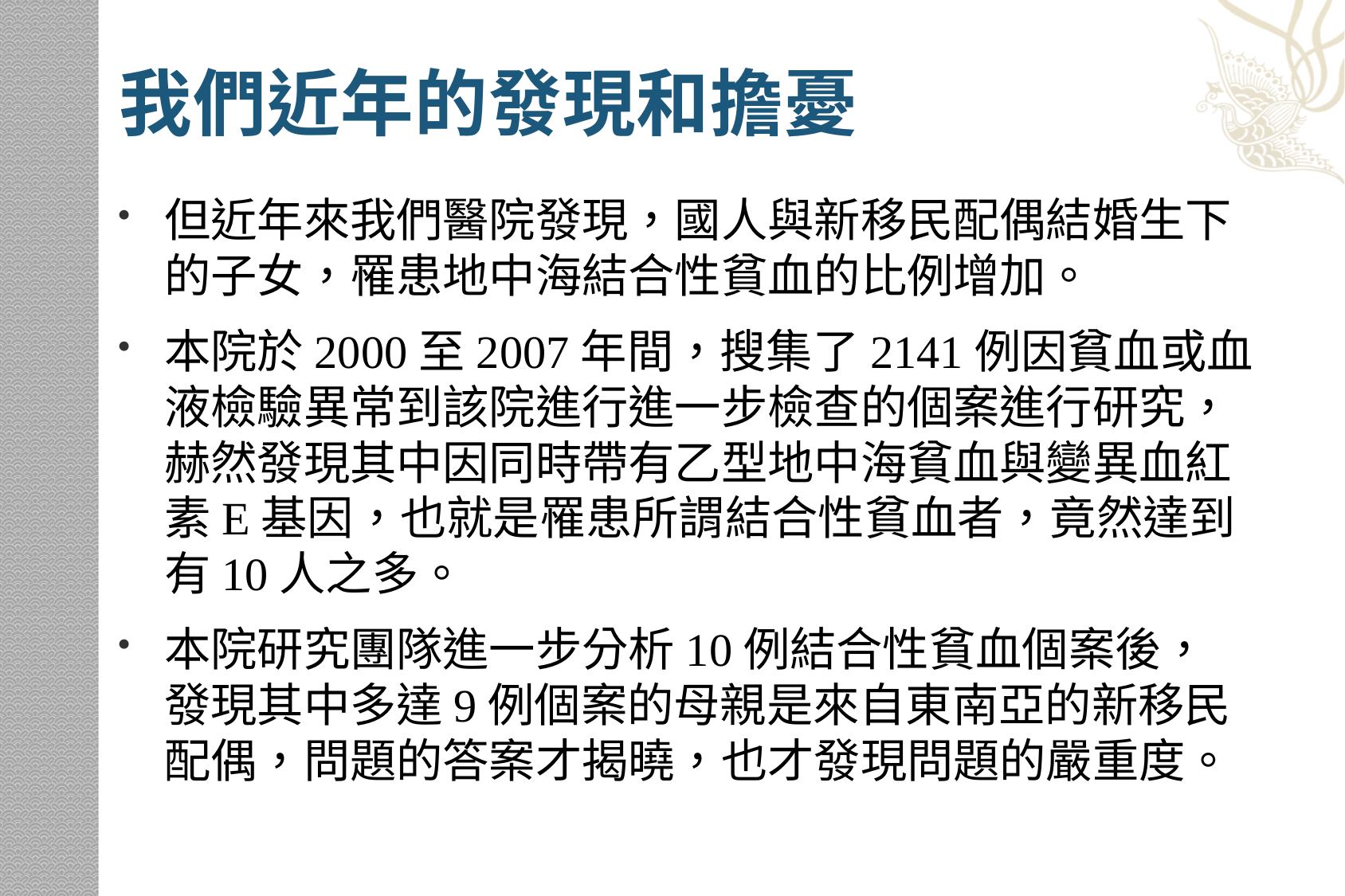

# 我們近年的發現和擔憂
但近年來我們醫院發現，國人與新移民配偶結婚生下的子女，罹患地中海結合性貧血的比例增加。
本院於2000至2007年間，搜集了2141例因貧血或血液檢驗異常到該院進行進一步檢查的個案進行研究，赫然發現其中因同時帶有乙型地中海貧血與變異血紅素E基因，也就是罹患所謂結合性貧血者，竟然達到有10人之多。
本院研究團隊進一步分析10例結合性貧血個案後，發現其中多達9例個案的母親是來自東南亞的新移民配偶，問題的答案才揭曉，也才發現問題的嚴重度。